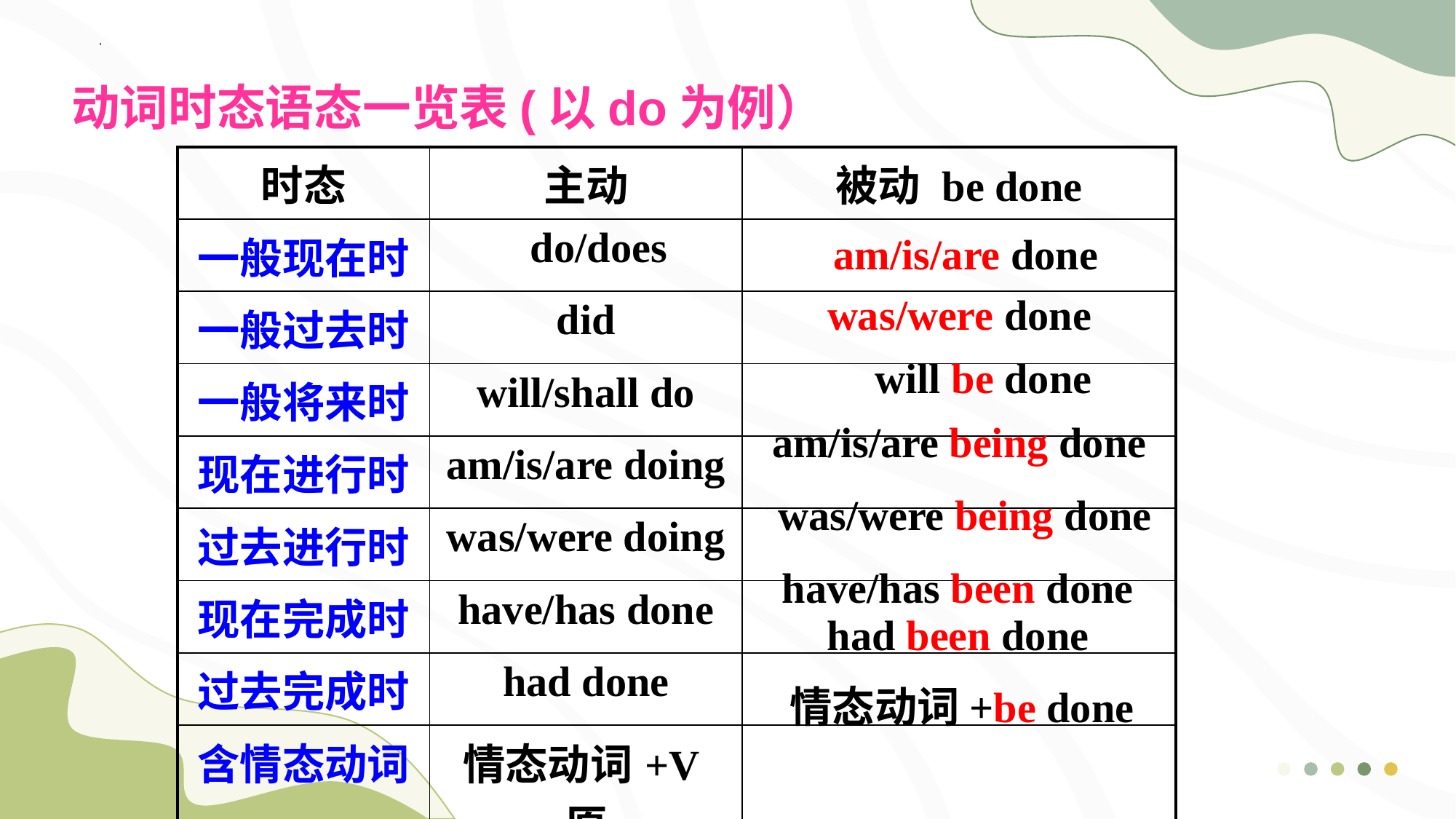

动词时态语态一览表(以do为例）
| 时态 | 主动 | 被动 be done |
| --- | --- | --- |
| 一般现在时 | do/doess |  |
| 一般过去时 | did |  |
| 一般将来时 | will/shall do |  |
| 现在进行时 | am/is/are doing |  |
| 过去进行时 | was/were doing |  |
| 现在完成时 | have/has done |  |
| 过去完成时 | had done |  |
| 含情态动词 | 情态动词+V原 |  |
am/is/are done
was/were done
will be done

am/is/are being done
was/were being done
have/has been done
had been done
情态动词+be done